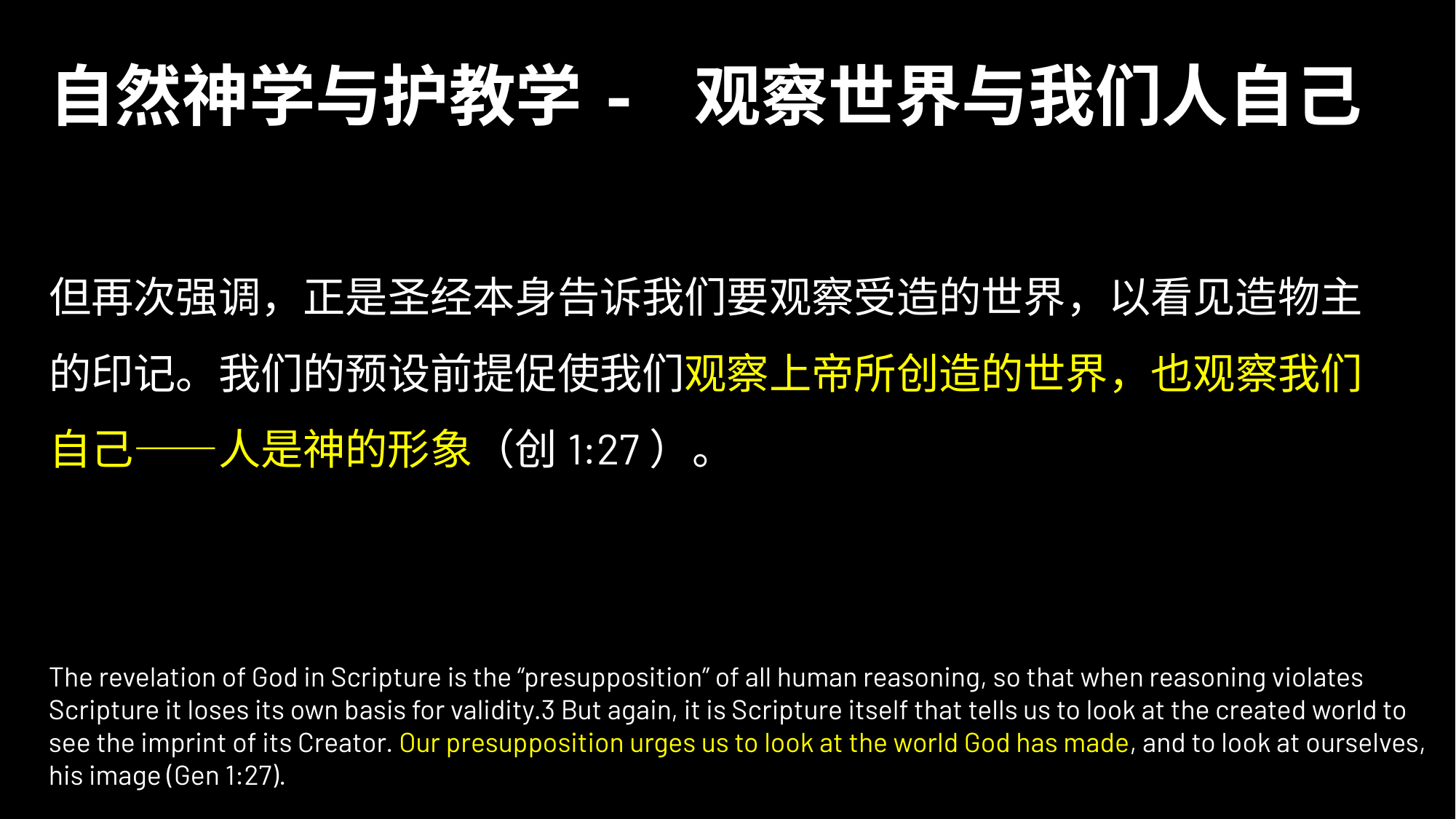

# 自然神学与护教学- 观察世界与我们人自己
但再次强调，正是圣经本身告诉我们要观察受造的世界，以看见造物主的印记。我们的预设前提促使我们观察上帝所创造的世界，也观察我们自己——人是神的形象（创1:27）。

The revelation of God in Scripture is the “presupposition” of all human reasoning, so that when reasoning violates Scripture it loses its own basis for validity.3 But again, it is Scripture itself that tells us to look at the created world to see the imprint of its Creator. Our presupposition urges us to look at the world God has made, and to look at ourselves, his image (Gen 1:27).